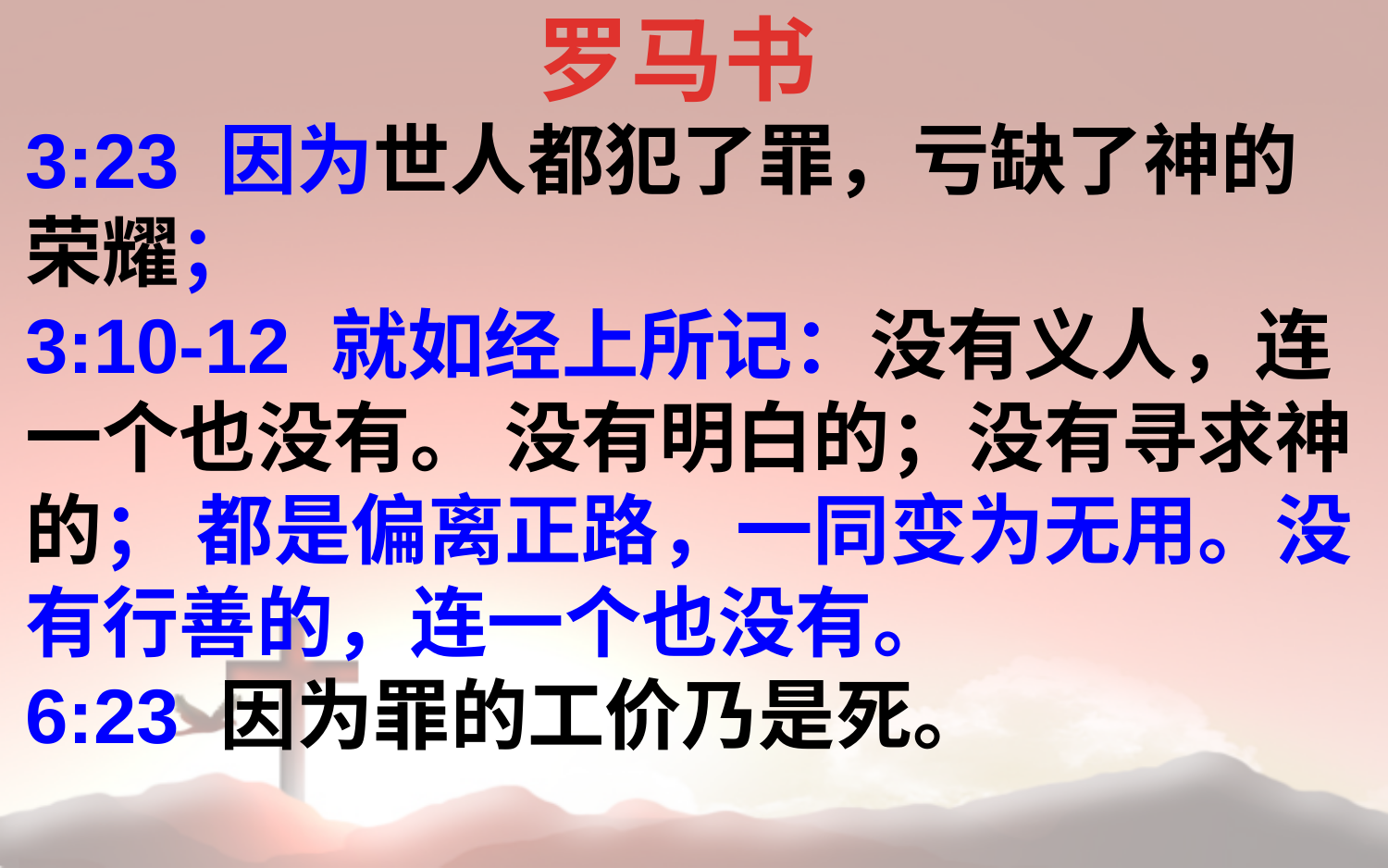

罗马书
3:23 因为世人都犯了罪，亏缺了神的荣耀；
3:10-12 就如经上所记：没有义人，连一个也没有。 没有明白的；没有寻求神的； 都是偏离正路，一同变为无用。没有行善的，连一个也没有。
6:23 因为罪的工价乃是死。